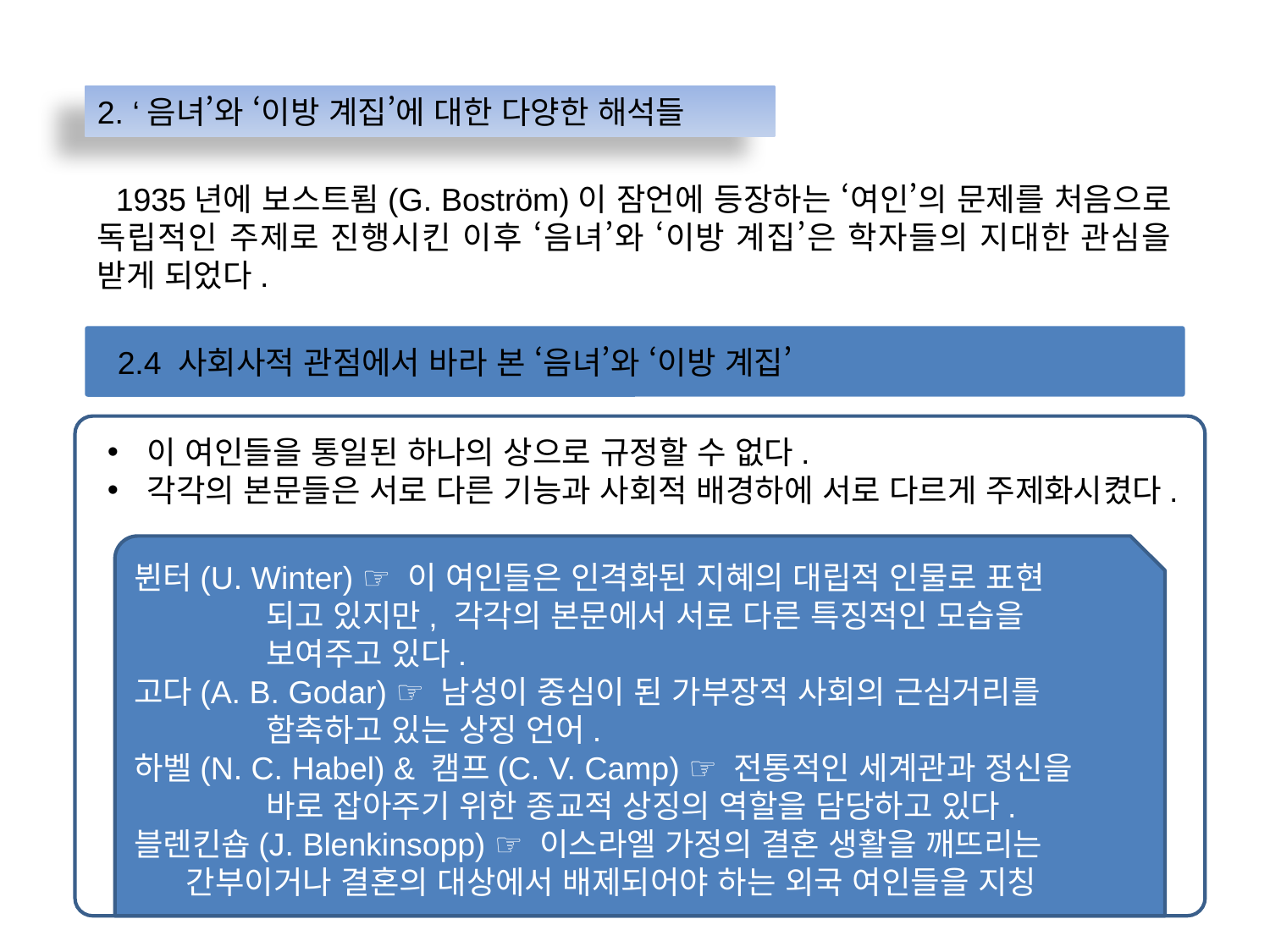

2. ‘음녀’와 ‘이방 계집’에 대한 다양한 해석들

  1935년에 보스트룀(G. Boström)이 잠언에 등장하는 ‘여인’의 문제를 처음으로 독립적인 주제로 진행시킨 이후 ‘음녀’와 ‘이방 계집’은 학자들의 지대한 관심을 받게 되었다.

2.4 사회사적 관점에서 바라 본 ‘음녀’와 ‘이방 계집’

이 여인들을 통일된 하나의 상으로 규정할 수 없다.
각각의 본문들은 서로 다른 기능과 사회적 배경하에 서로 다르게 주제화시켰다.
뷘터(U. Winter) ☞ 이 여인들은 인격화된 지혜의 대립적 인물로 표현
              되고 있지만, 각각의 본문에서 서로 다른 특징적인 모습을
              보여주고 있다.
고다(A. B. Godar) ☞ 남성이 중심이 된 가부장적 사회의 근심거리를
              함축하고 있는 상징 언어.
하벨(N. C. Habel) & 캠프(C. V. Camp) ☞ 전통적인 세계관과 정신을
              바로 잡아주기 위한 종교적 상징의 역할을 담당하고 있다.
블렌킨숍(J. Blenkinsopp) ☞ 이스라엘 가정의 결혼 생활을 깨뜨리는
     간부이거나 결혼의 대상에서 배제되어야 하는 외국 여인들을 지칭